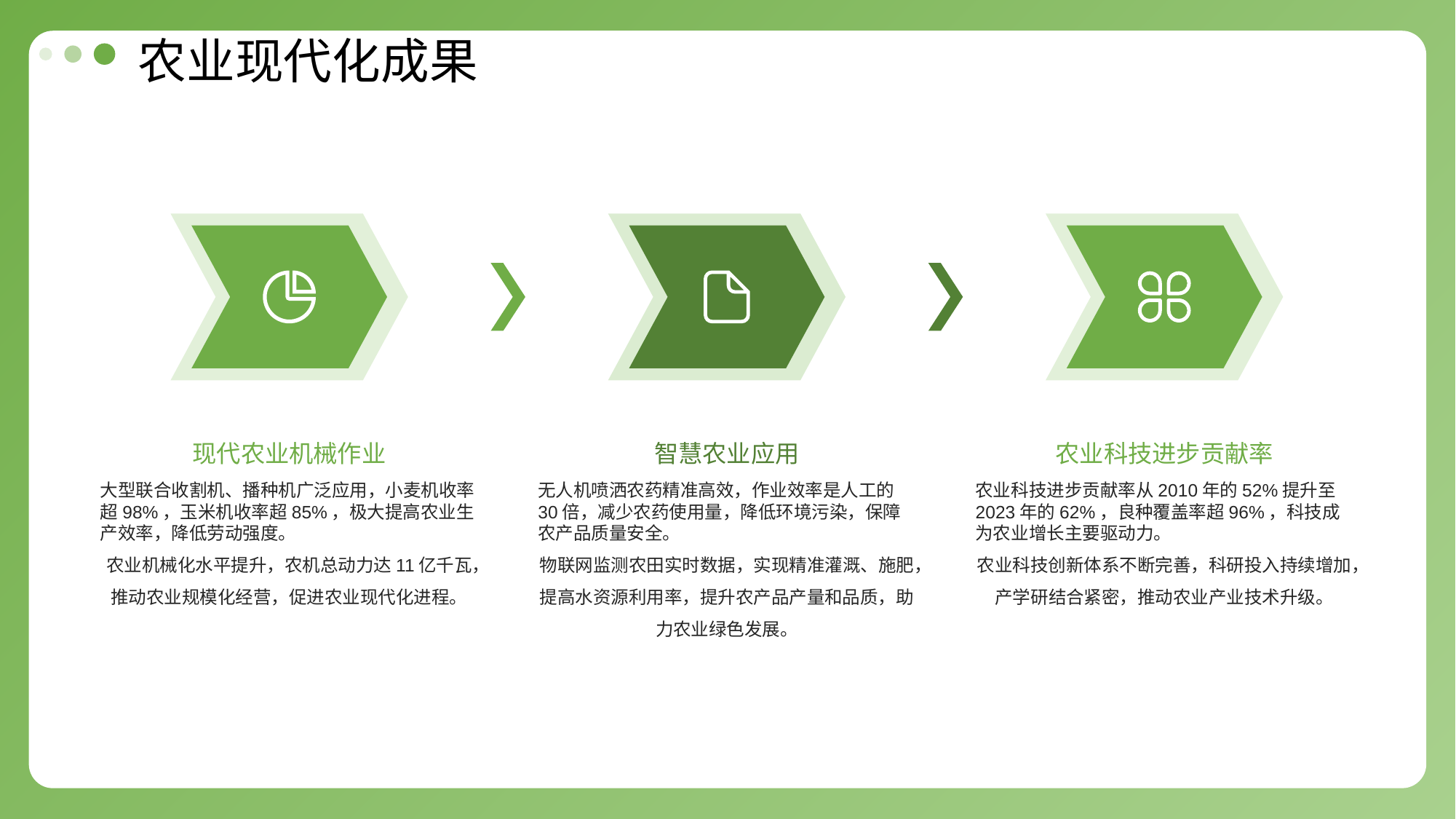

农业现代化成果

现代农业机械作业
农业科技进步贡献率
智慧农业应用
大型联合收割机、播种机广泛应用，小麦机收率超98%，玉米机收率超85%，极大提高农业生产效率，降低劳动强度。
农业机械化水平提升，农机总动力达11亿千瓦，推动农业规模化经营，促进农业现代化进程。
无人机喷洒农药精准高效，作业效率是人工的30倍，减少农药使用量，降低环境污染，保障农产品质量安全。
物联网监测农田实时数据，实现精准灌溉、施肥，提高水资源利用率，提升农产品产量和品质，助力农业绿色发展。
农业科技进步贡献率从2010年的52%提升至2023年的62%，良种覆盖率超96%，科技成为农业增长主要驱动力。
农业科技创新体系不断完善，科研投入持续增加，产学研结合紧密，推动农业产业技术升级。